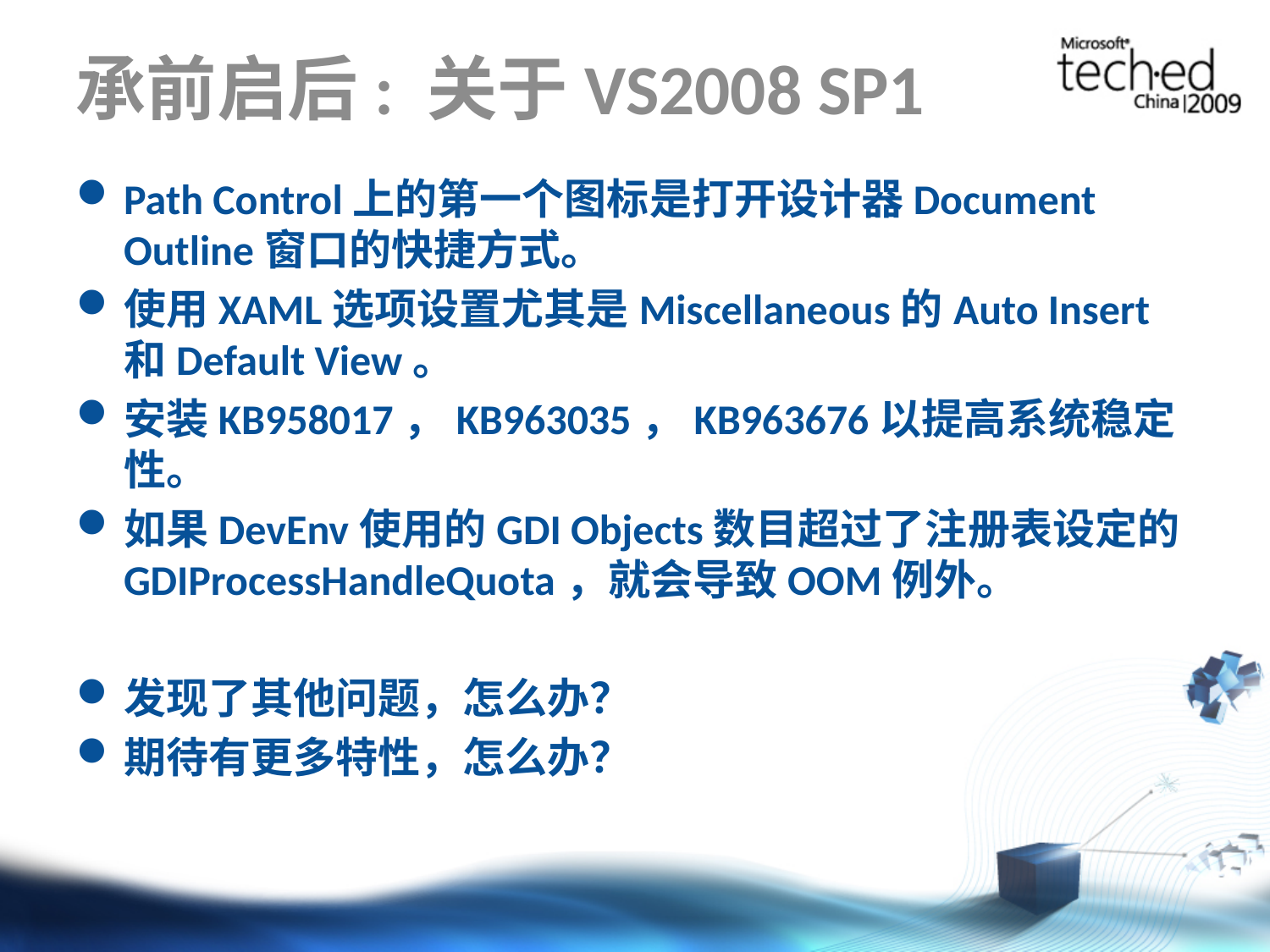

# 承前启后: 关于VS2008 SP1
Path Control上的第一个图标是打开设计器Document Outline窗口的快捷方式。
使用XAML选项设置尤其是Miscellaneous的Auto Insert和Default View。
安装KB958017，KB963035，KB963676以提高系统稳定性。
如果DevEnv使用的GDI Objects数目超过了注册表设定的GDIProcessHandleQuota，就会导致OOM例外。

发现了其他问题，怎么办？
期待有更多特性，怎么办？